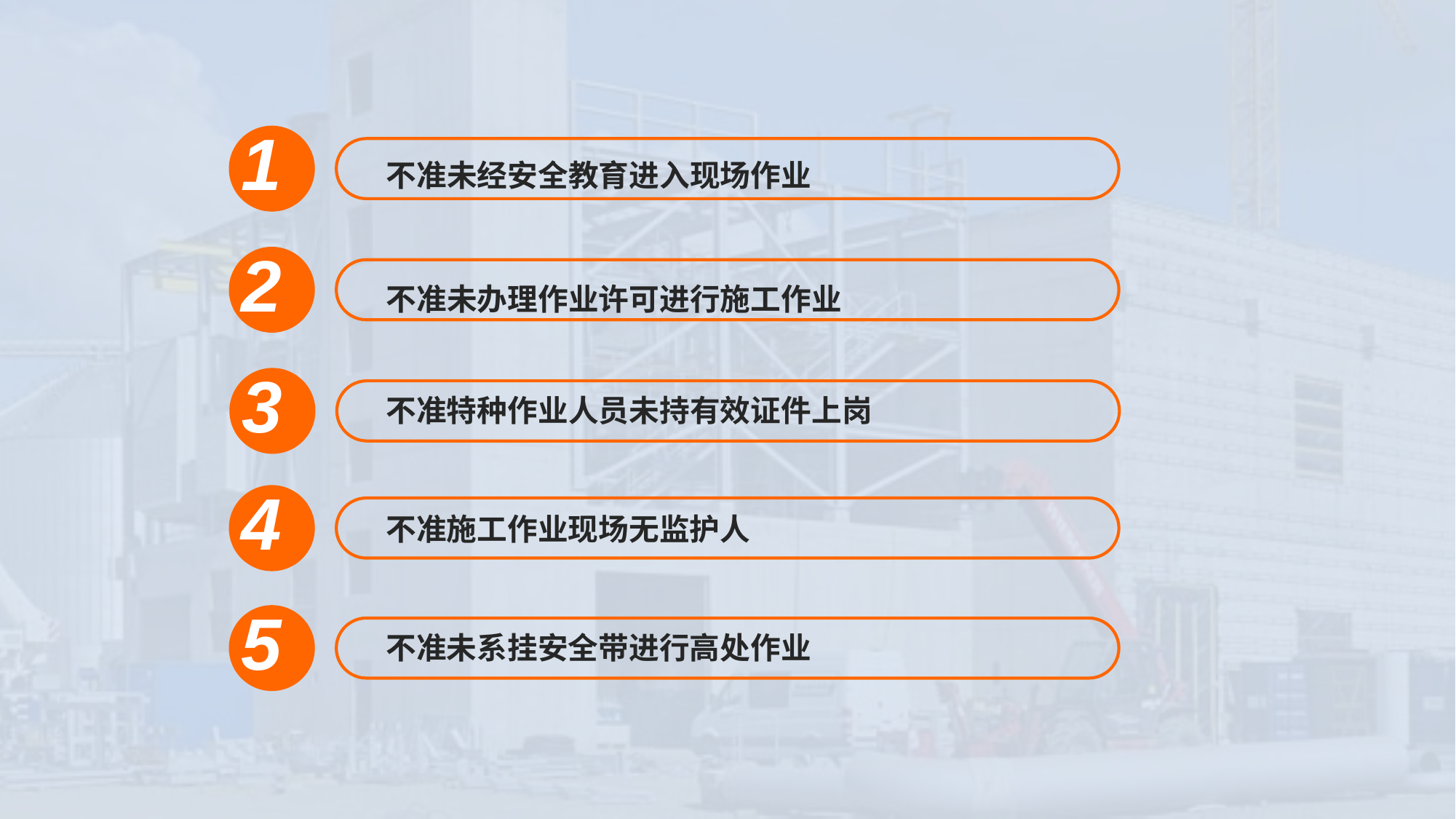

1

不准未经安全教育进入现场作业

2

不准未办理作业许可进行施工作业

3

不准特种作业人员未持有效证件上岗
4

不准施工作业现场无监护人
5

不准未系挂安全带进行高处作业